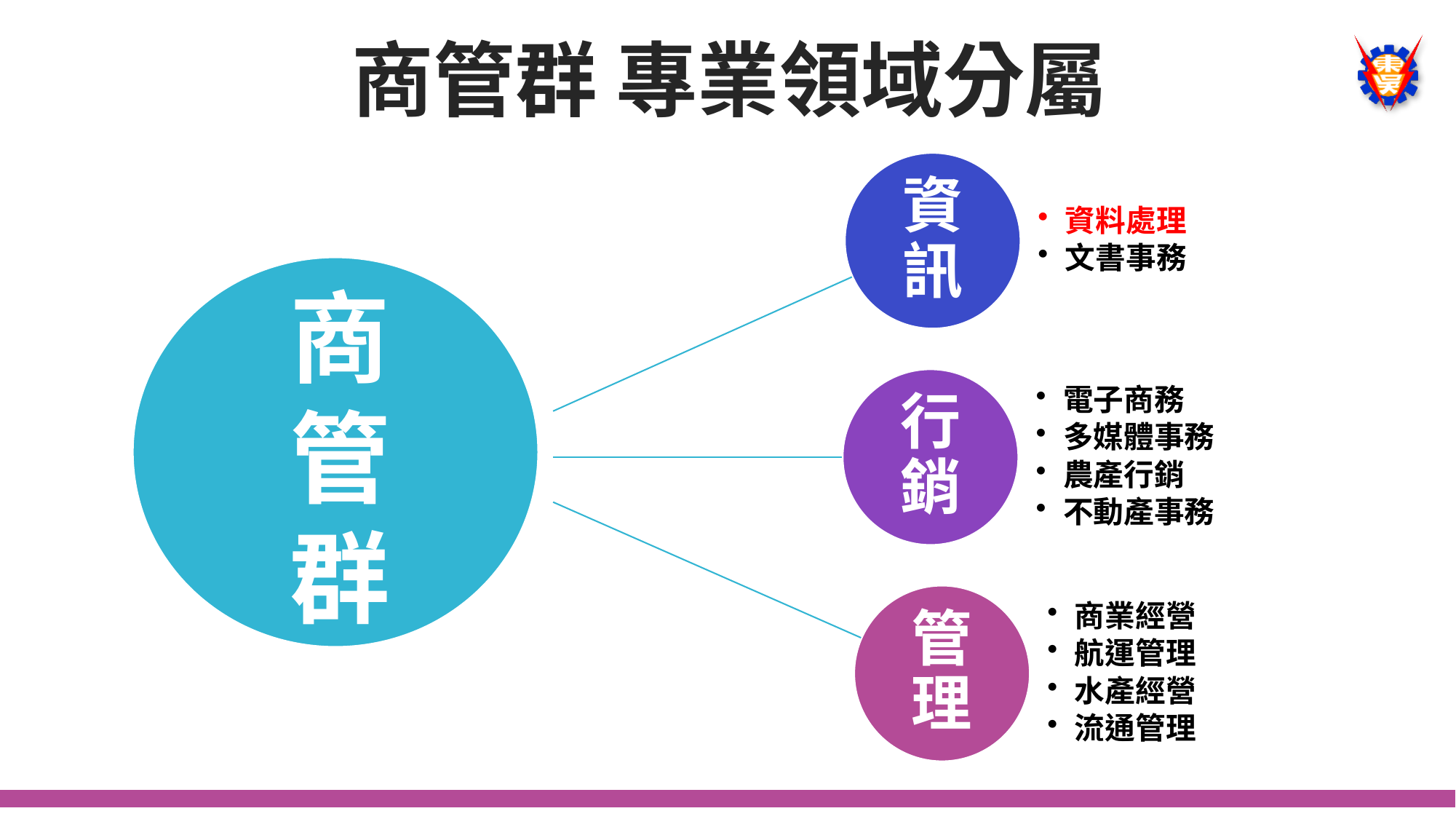

商管群 專業領域分屬
資訊
資料處理
文書事務
行銷
電子商務
多媒體事務
農產行銷
不動產事務
管理
商業經營
航運管理
水產經營
流通管理
商管群